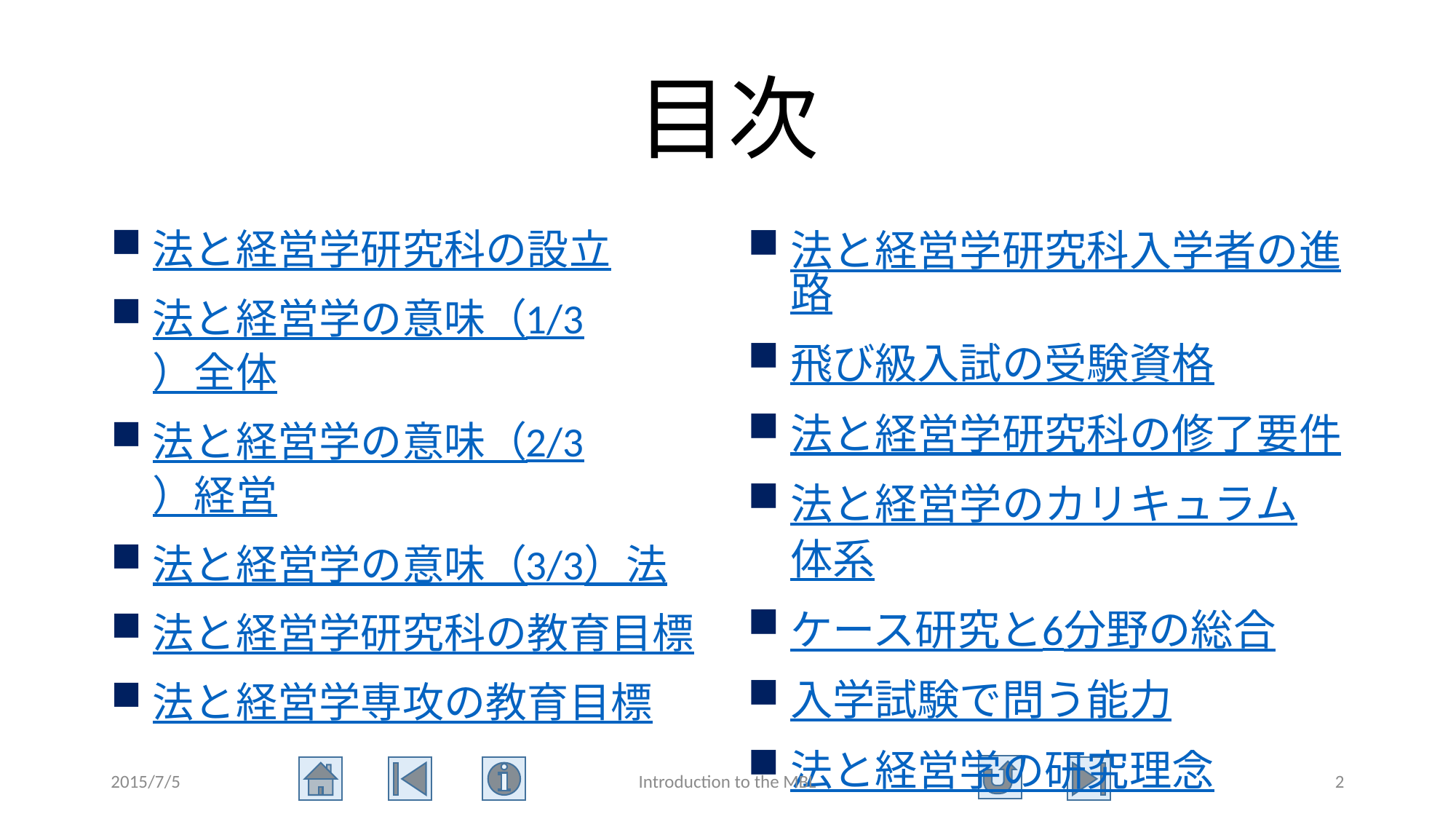

# 目次
法と経営学研究科の設立
法と経営学の意味（1/3）全体
法と経営学の意味（2/3）経営
法と経営学の意味（3/3）法
法と経営学研究科の教育目標
法と経営学専攻の教育目標
法と経営学研究科入学者の進路
飛び級入試の受験資格
法と経営学研究科の修了要件
法と経営学のカリキュラム体系
ケース研究と6分野の総合
入学試験で問う能力
法と経営学の研究理念
2015/7/5
Introduction to the MBL
2